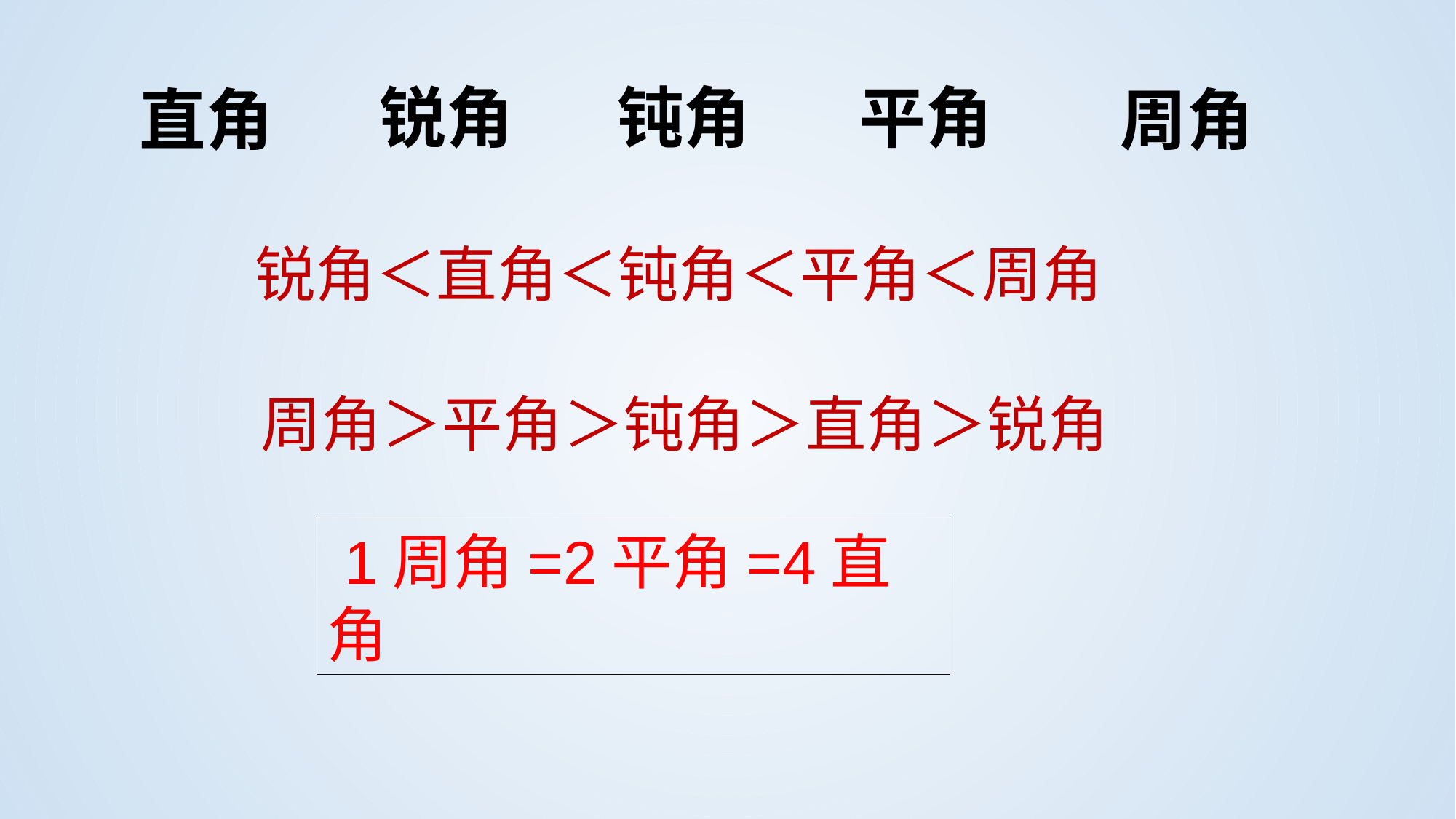

锐角
钝角
平角
直角

周角
锐角＜直角＜钝角＜平角＜周角
周角＞平角＞钝角＞直角＞锐角
 1周角=2平角=4直角